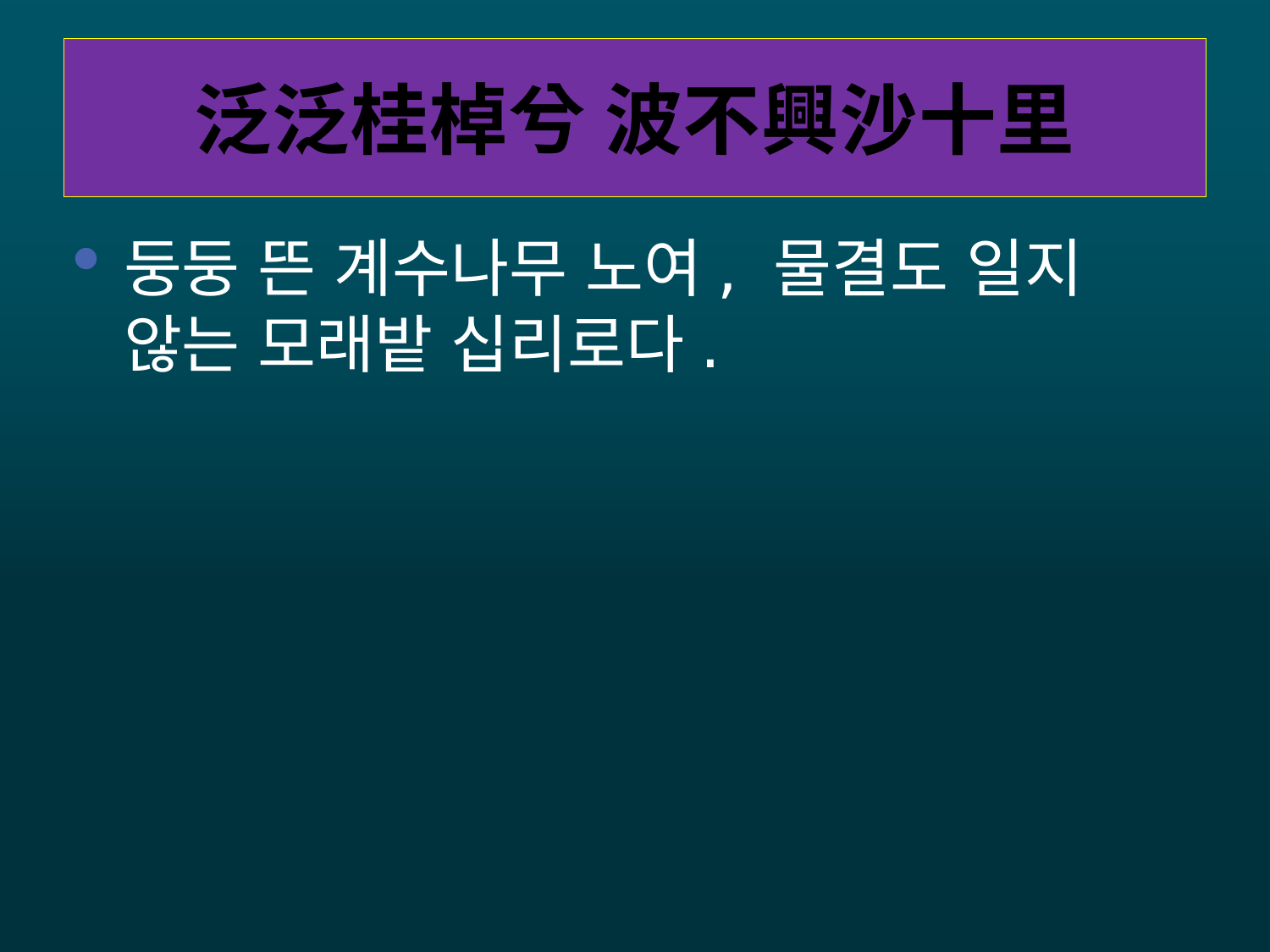

# 泛泛桂棹兮 波不興沙十里
둥둥 뜬 계수나무 노여, 물결도 일지 않는 모래밭 십리로다.